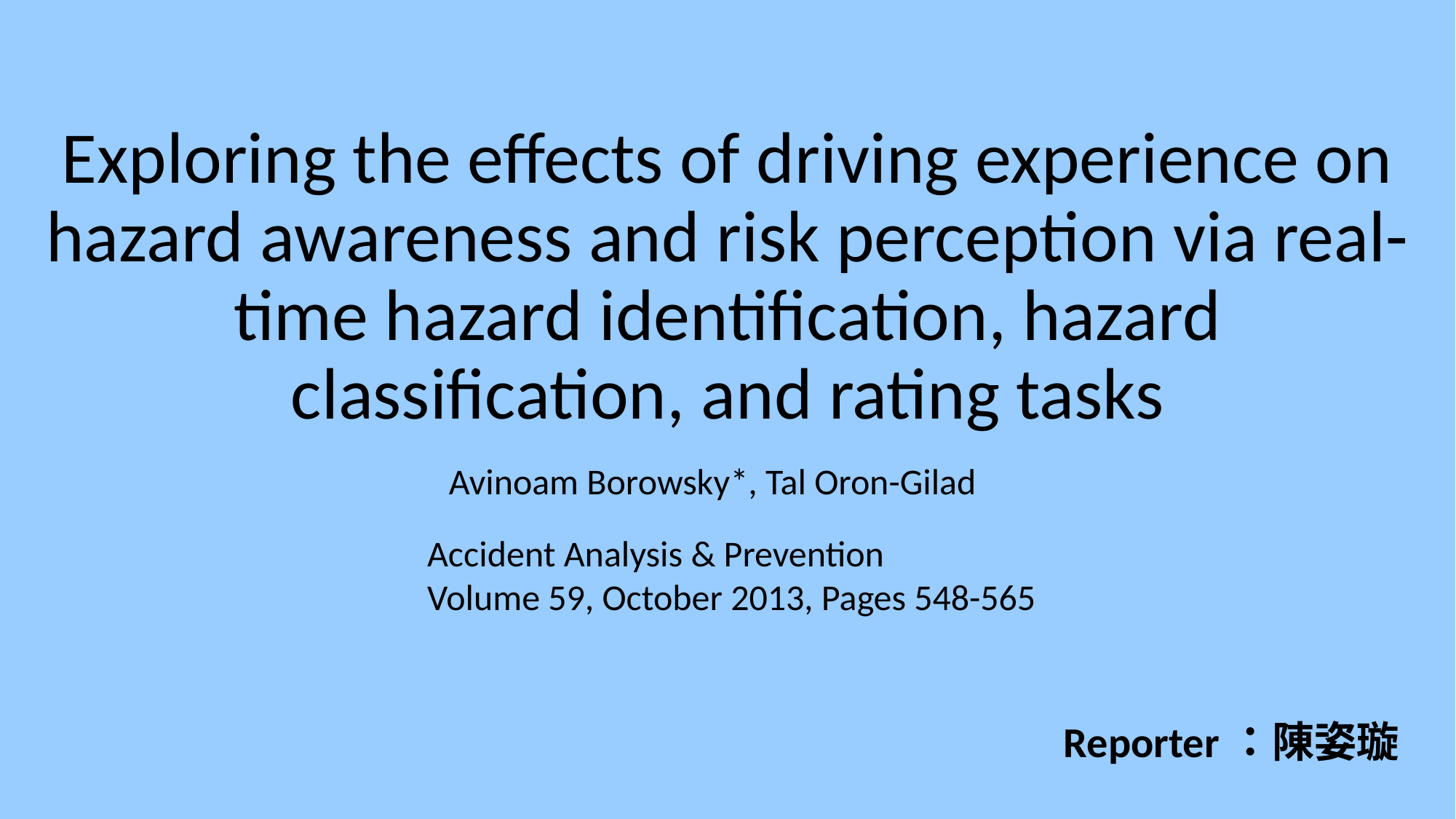

# Exploring the effects of driving experience on hazard awareness and risk perception via real-time hazard identification, hazard classification, and rating tasks
Avinoam Borowsky*, Tal Oron-Gilad
Accident Analysis & Prevention
Volume 59, October 2013, Pages 548-565
Reporter：陳姿璇